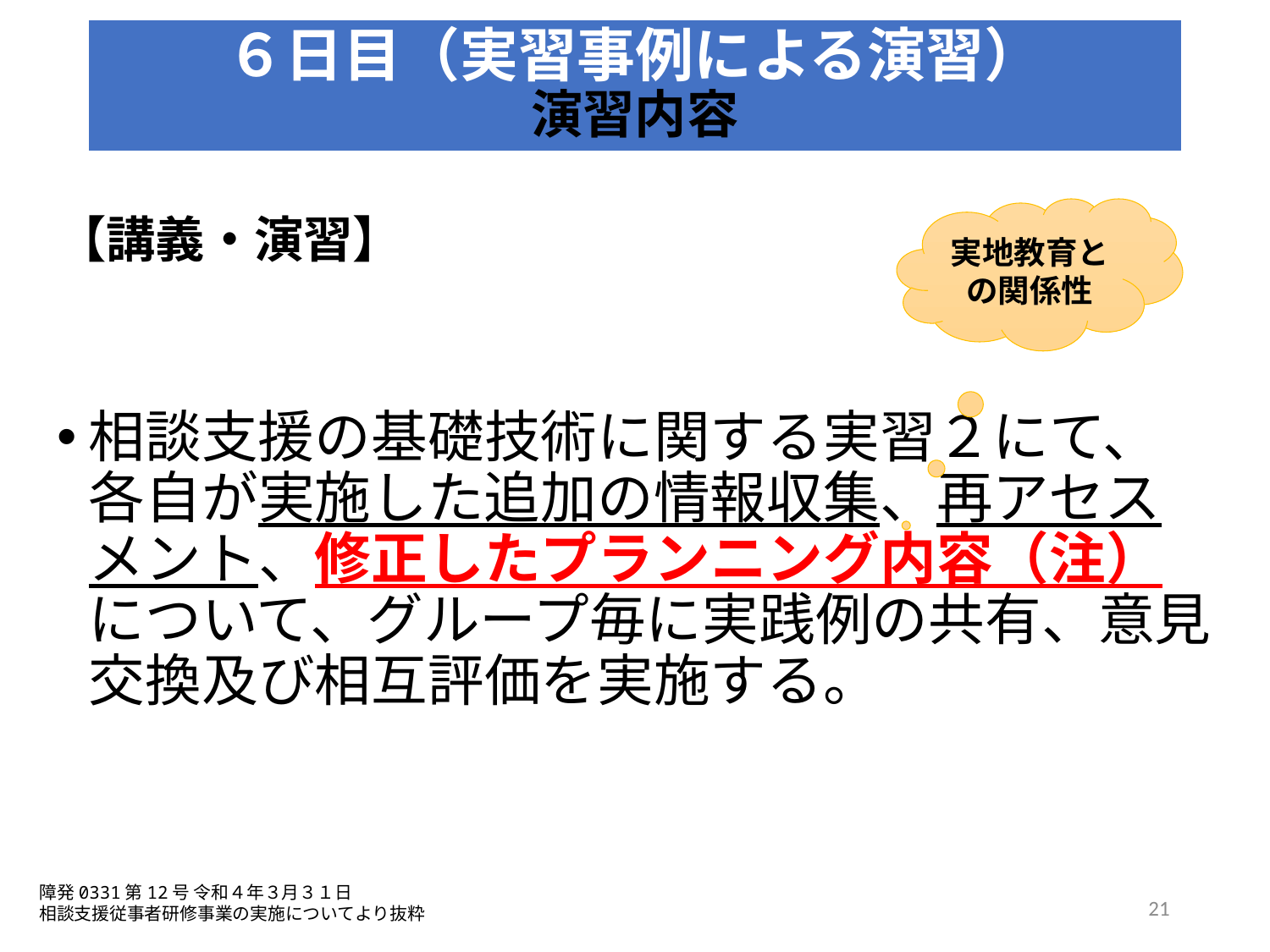

# ６日目（実習事例による演習） 演習内容
実地教育との関係性
【講義・演習】

相談支援の基礎技術に関する実習２にて、各自が実施した追加の情報収集、再アセスメント、修正したプランニング内容（注）について、グループ毎に実践例の共有、意見交換及び相互評価を実施する。

障発0331第12号 令和４年３月３１日
相談支援従事者研修事業の実施についてより抜粋
21